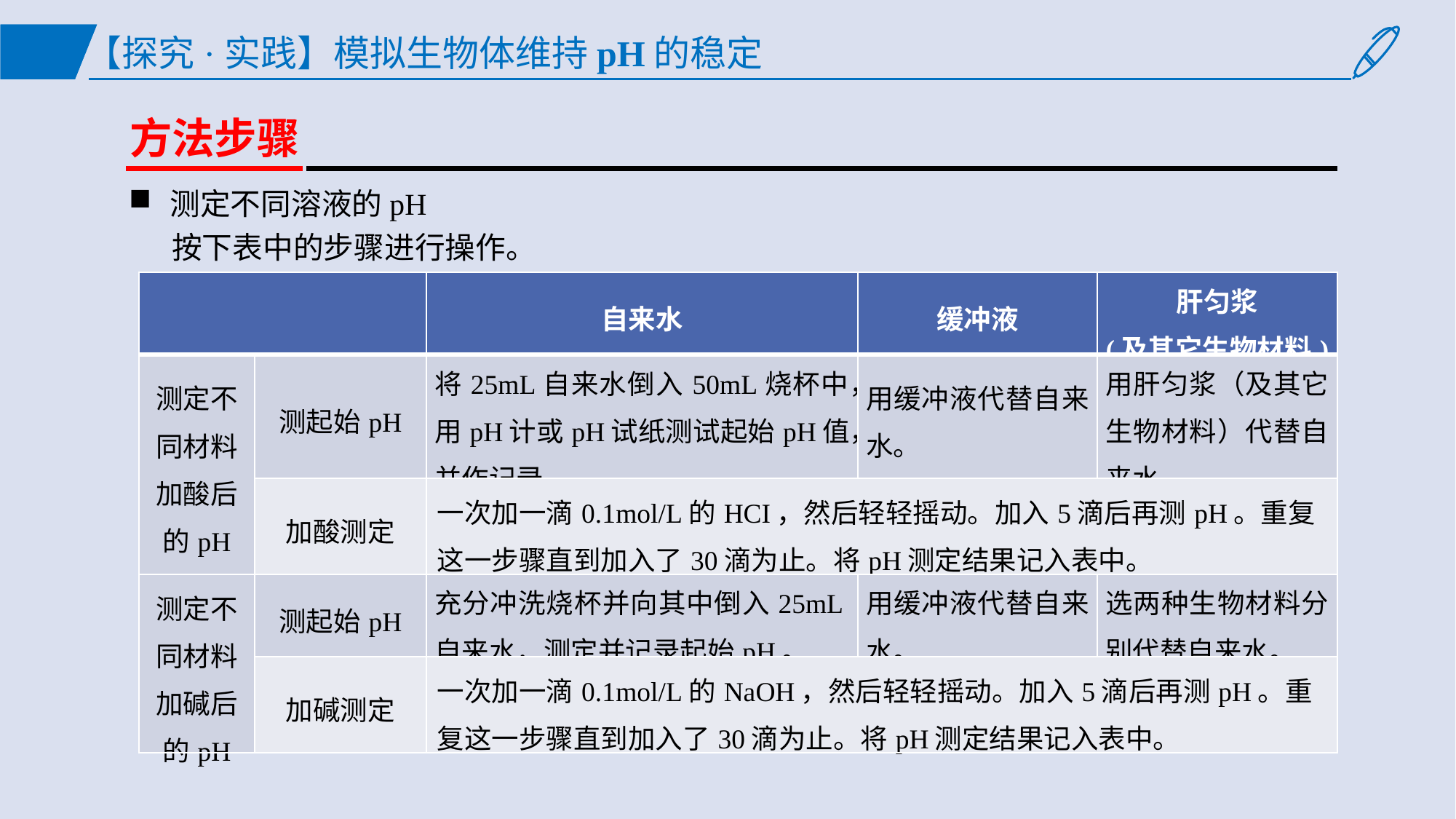

【探究·实践】模拟生物体维持pH的稳定

方法步骤
测定不同溶液的pH
按下表中的步骤进行操作。
|  |  | 自来水 | 缓冲液 | 肝匀浆 (及其它生物材料) |
| --- | --- | --- | --- | --- |
| 测定不同材料加酸后的pH | 测起始pH | 将25mL自来水倒入50mL烧杯中，用pH计或pH试纸测试起始pH值，并作记录。 | 用缓冲液代替自来水。 | 用肝匀浆（及其它生物材料）代替自来水。 |
|  | 加酸测定 | 一次加一滴0.1mol/L的HCI，然后轻轻摇动。加入5滴后再测pH。重复这一步骤直到加入了30滴为止。将pH测定结果记入表中。 |  |  |
| 测定不同材料加碱后的pH | 测起始pH | 充分冲洗烧杯并向其中倒入25mL自来水，测定并记录起始pH。 | 用缓冲液代替自来水。 | 选两种生物材料分别代替自来水。 |
|  | 加碱测定 | 一次加一滴0.1mol/L的NaOH，然后轻轻摇动。加入5滴后再测pH。重复这一步骤直到加入了30滴为止。将pH测定结果记入表中。 |  |  |